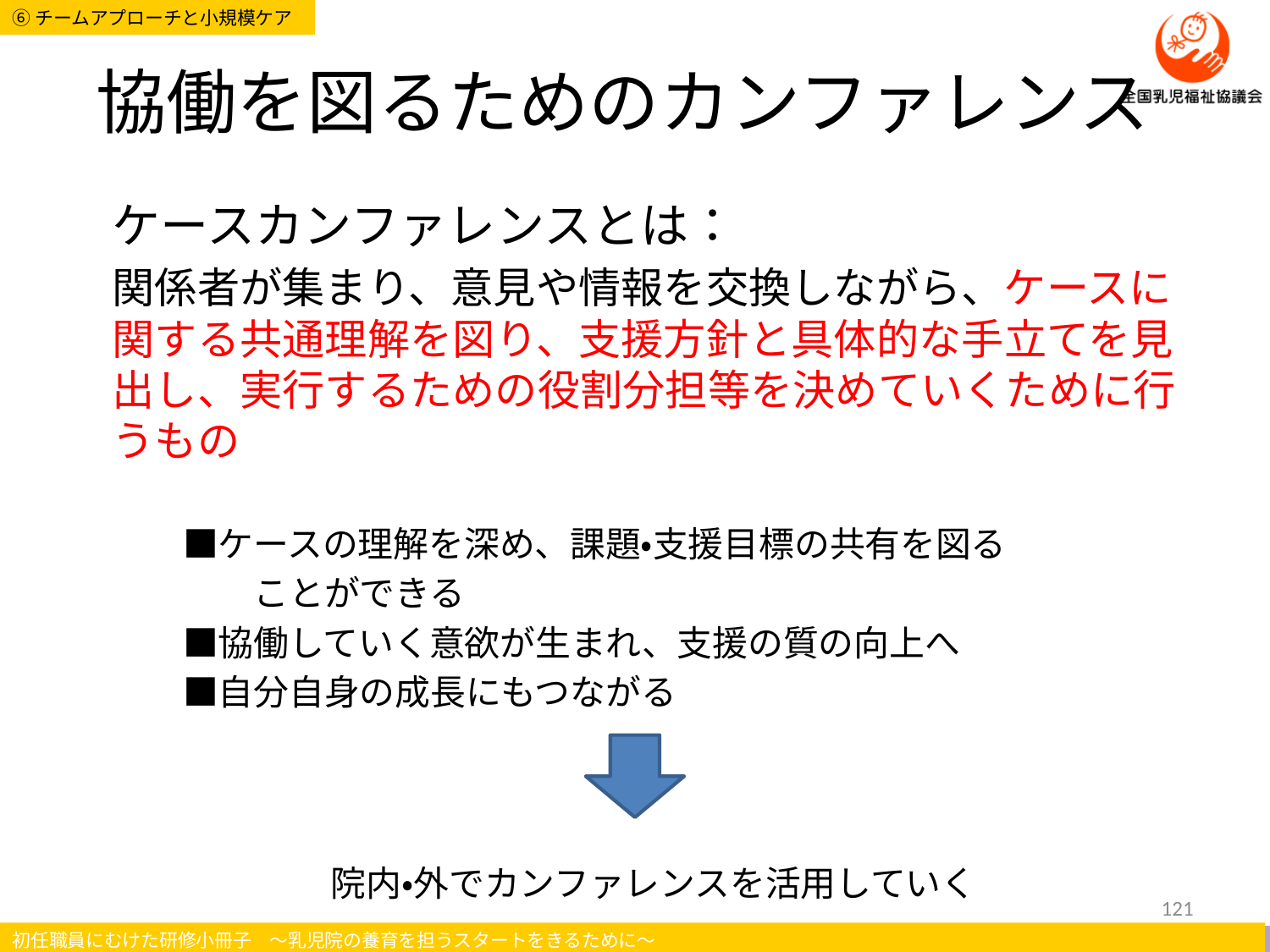

# 協働を図るためのカンファレンス
ケースカンファレンスとは：
関係者が集まり、意見や情報を交換しながら、ケースに関する共通理解を図り、支援方針と具体的な手立てを見出し、実行するための役割分担等を決めていくために行うもの

　　■ケースの理解を深め、課題・支援目標の共有を図る
　　　　ことができる
　　■協働していく意欲が生まれ、支援の質の向上へ
　　■自分自身の成長にもつながる

院内・外でカンファレンスを活用していく

121